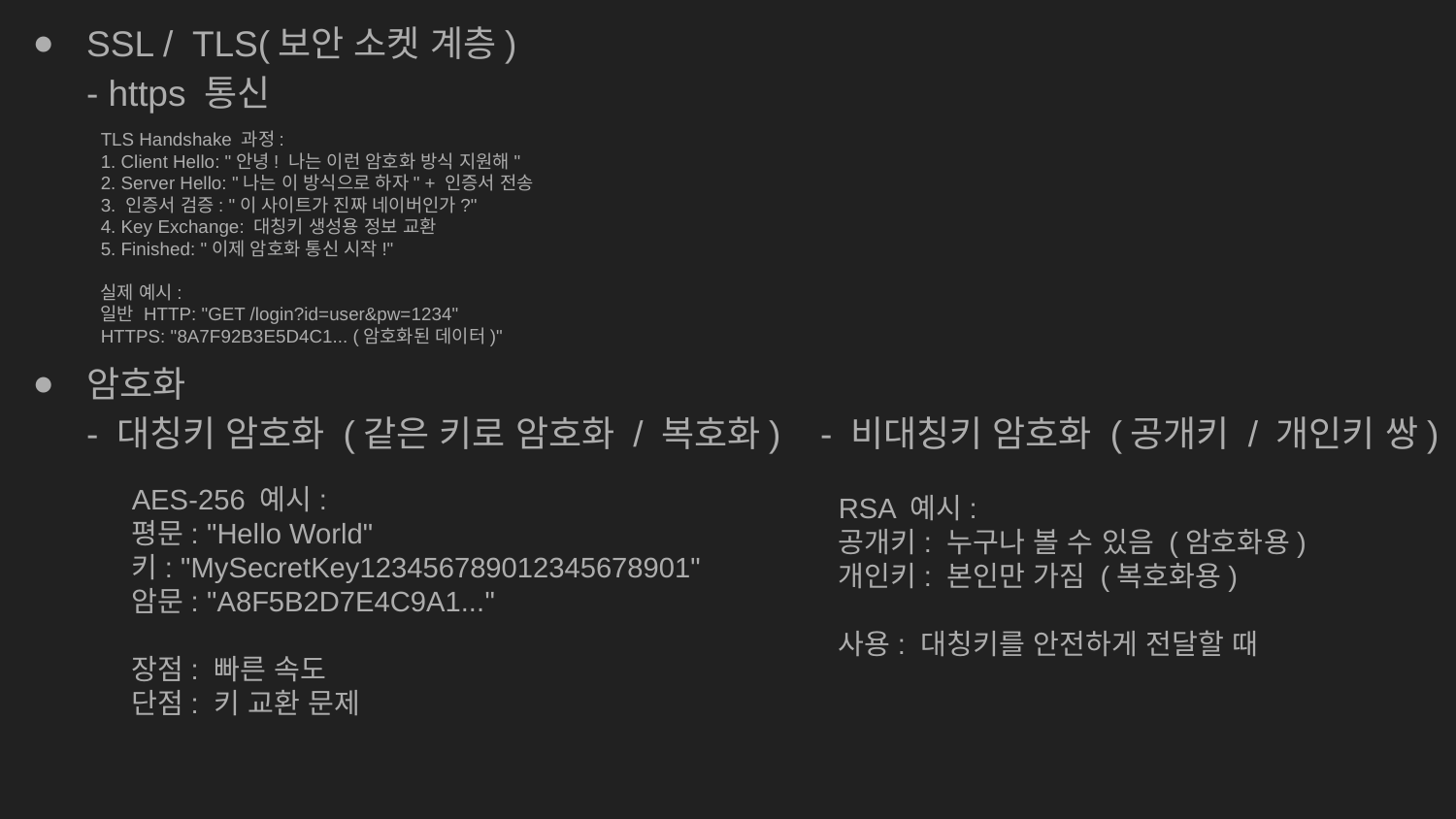

SSL /  TLS(보안 소켓 계층)
- https 통신
암호화
- 대칭키 암호화 (같은 키로 암호화 / 복호화)    - 비대칭키 암호화 (공개키 / 개인키 쌍)
TLS Handshake 과정:
1. Client Hello: "안녕! 나는 이런 암호화 방식 지원해"
2. Server Hello: "나는 이 방식으로 하자" + 인증서 전송
3. 인증서 검증: "이 사이트가 진짜 네이버인가?"
4. Key Exchange: 대칭키 생성용 정보 교환
5. Finished: "이제 암호화 통신 시작!"

실제 예시:
일반 HTTP: "GET /login?id=user&pw=1234"
HTTPS: "8A7F92B3E5D4C1... (암호화된 데이터)"

AES-256 예시:
평문: "Hello World"
키: "MySecretKey123456789012345678901"
암문: "A8F5B2D7E4C9A1..."

장점: 빠른 속도
단점: 키 교환 문제

RSA 예시:
공개키: 누구나 볼 수 있음 (암호화용)
개인키: 본인만 가짐 (복호화용)

사용: 대칭키를 안전하게 전달할 때